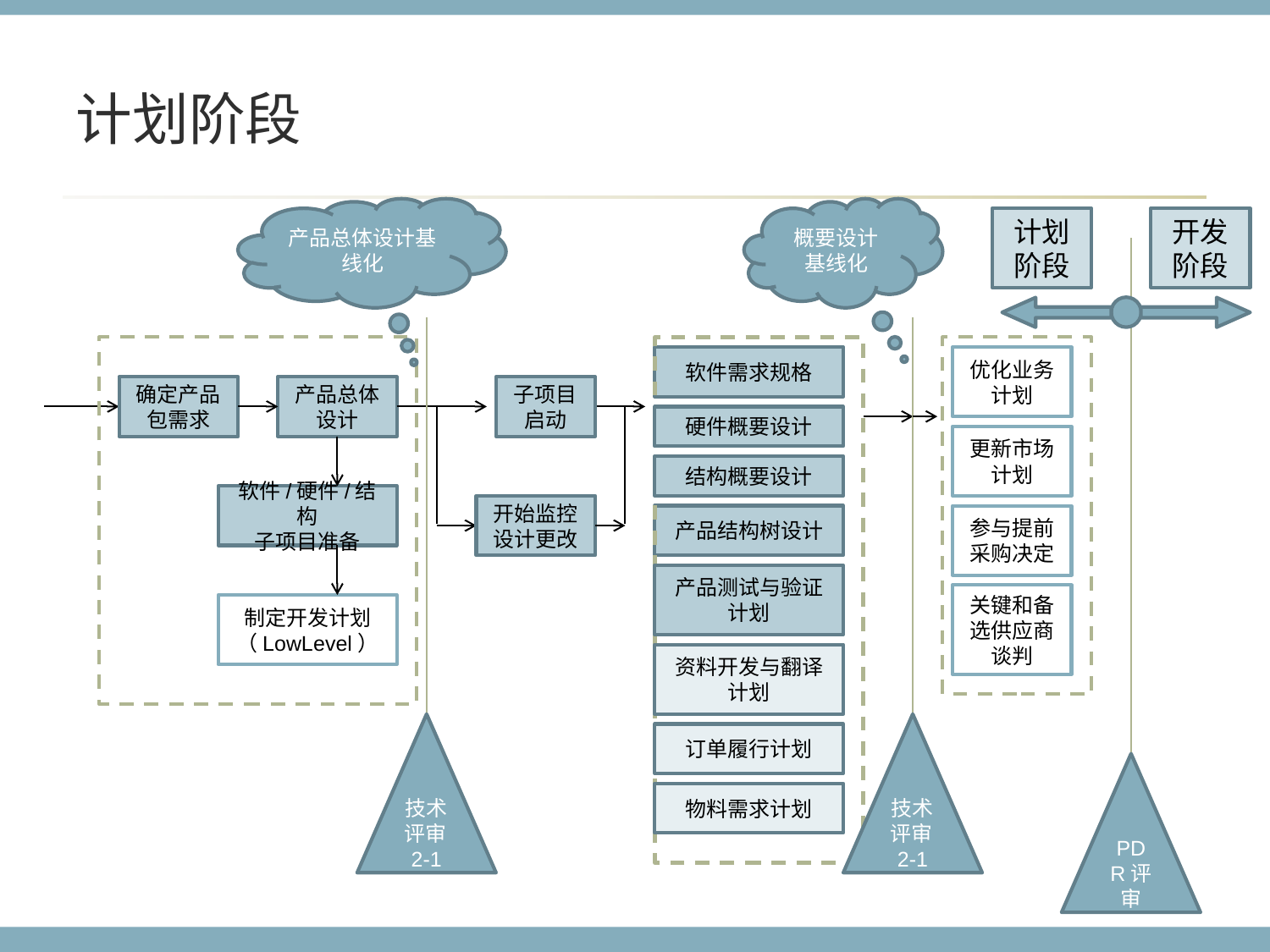

# 计划阶段
产品总体设计基线化
概要设计基线化
计划阶段
开发阶段

软件需求规格
优化业务计划
确定产品包需求
产品总体设计
子项目启动
硬件概要设计
更新市场计划
结构概要设计
软件/硬件/结构
子项目准备
开始监控设计更改
产品结构树设计
参与提前采购决定
产品测试与验证计划
关键和备选供应商谈判
制定开发计划
（LowLevel）
资料开发与翻译计划
技术评审2-1
技术评审2-1
订单履行计划
PDR评审
物料需求计划